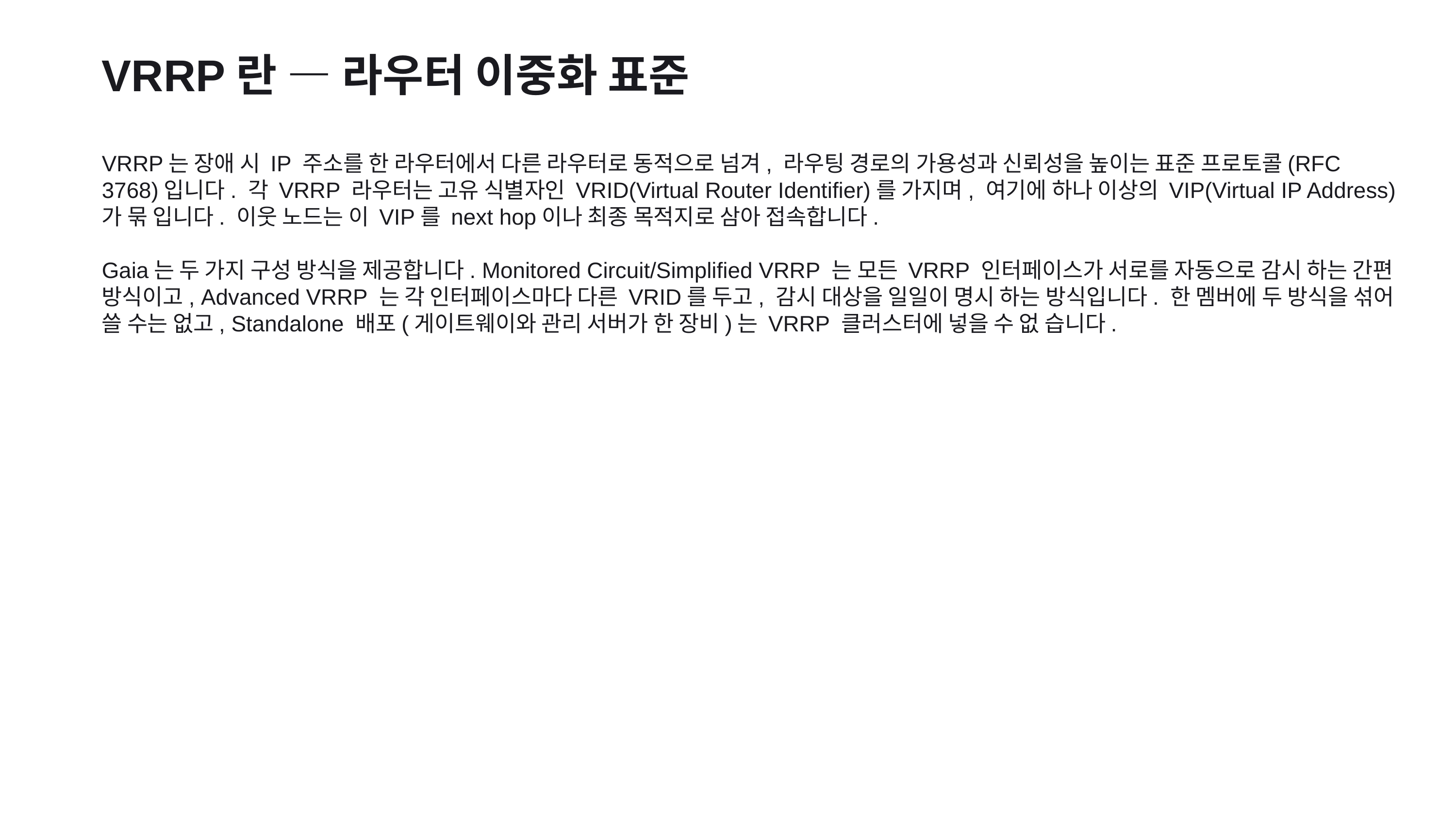

VRRP란 — 라우터 이중화 표준
VRRP는 장애 시 IP 주소를 한 라우터에서 다른 라우터로 동적으로 넘겨, 라우팅 경로의 가용성과 신뢰성을 높이는 표준 프로토콜(RFC 3768)입니다. 각 VRRP 라우터는 고유 식별자인 VRID(Virtual Router Identifier)를 가지며, 여기에 하나 이상의 VIP(Virtual IP Address)가 묶 입니다. 이웃 노드는 이 VIP를 next hop이나 최종 목적지로 삼아 접속합니다.

Gaia는 두 가지 구성 방식을 제공합니다. Monitored Circuit/Simplified VRRP 는 모든 VRRP 인터페이스가 서로를 자동으로 감시 하는 간편 방식이고, Advanced VRRP 는 각 인터페이스마다 다른 VRID를 두고, 감시 대상을 일일이 명시 하는 방식입니다. 한 멤버에 두 방식을 섞어 쓸 수는 없고, Standalone 배포(게이트웨이와 관리 서버가 한 장비)는 VRRP 클러스터에 넣을 수 없 습니다.